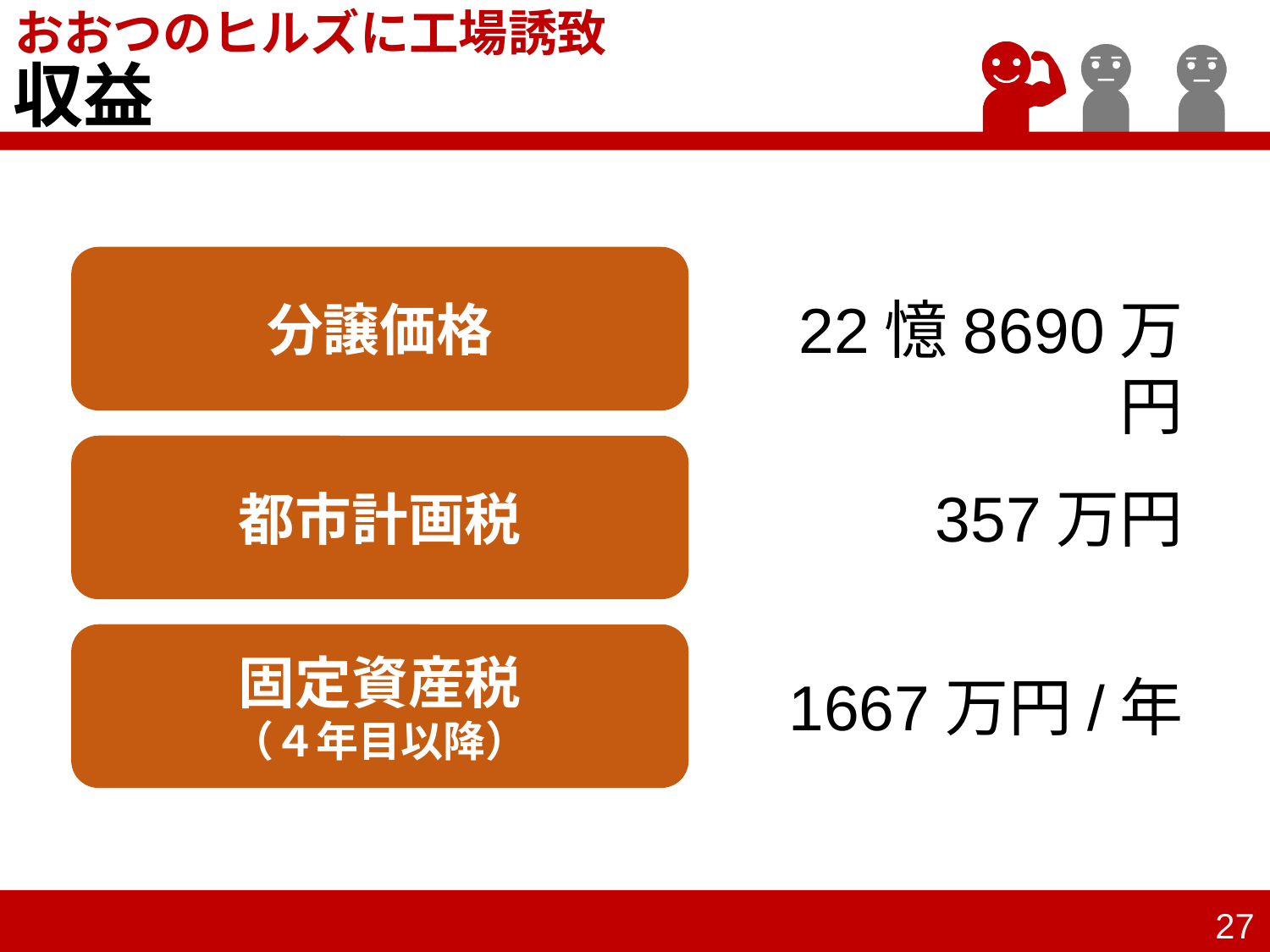

おおつのヒルズに工場誘致
# 収益
分譲価格
22憶8690万円
都市計画税
357万円
固定資産税
（４年目以降）
1667万円/年
27